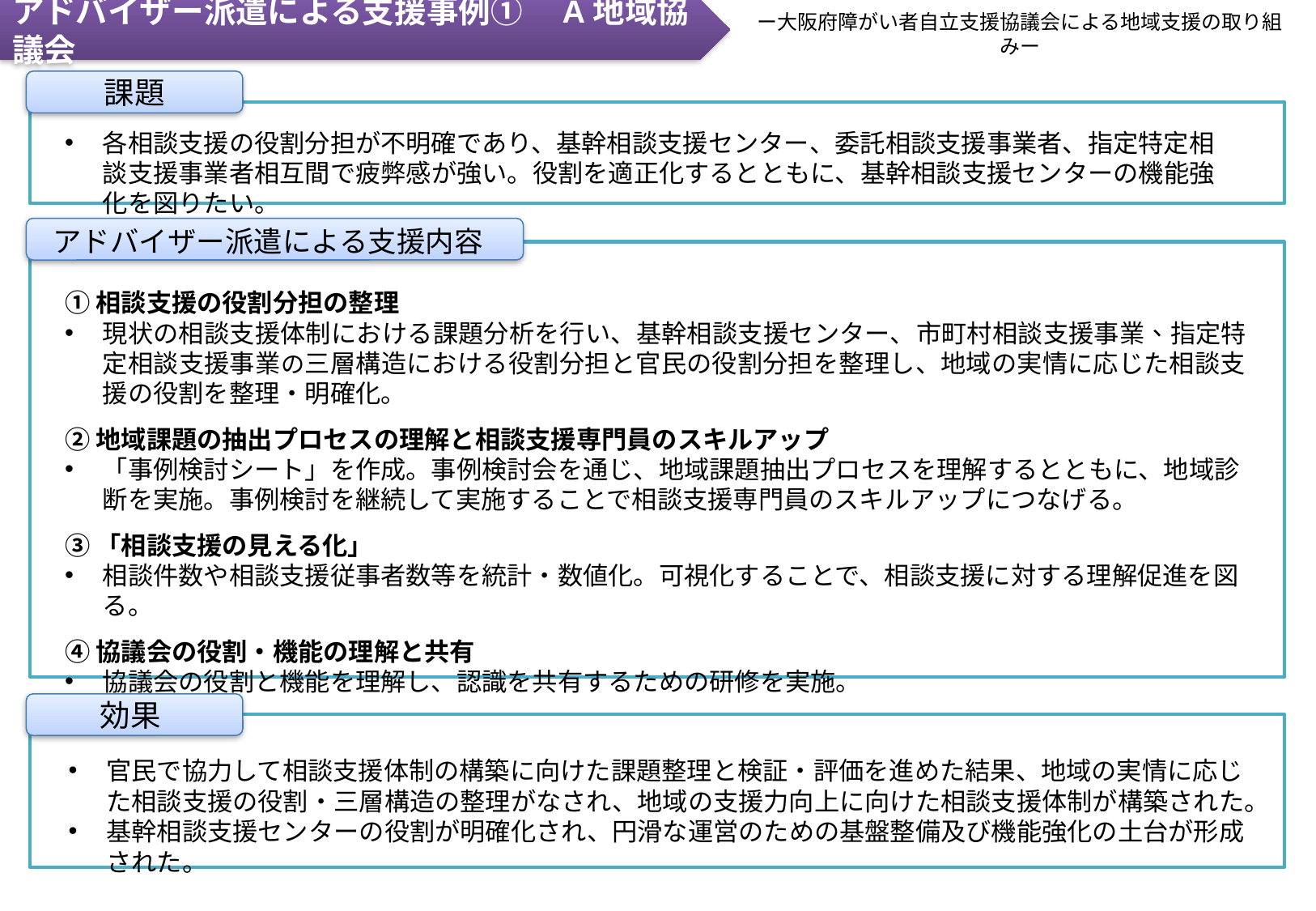

アドバイザー派遣による支援事例①　A地域協議会
ー大阪府障がい者自立支援協議会による地域支援の取り組みー
課題

各相談支援の役割分担が不明確であり、基幹相談支援センター、委託相談支援事業者、指定特定相談支援事業者相互間で疲弊感が強い。役割を適正化するとともに、基幹相談支援センターの機能強化を図りたい。
アドバイザー派遣による支援内容

①相談支援の役割分担の整理
現状の相談支援体制における課題分析を行い、基幹相談支援センター、市町村相談支援事業、指定特定相談支援事業の三層構造における役割分担と官民の役割分担を整理し、地域の実情に応じた相談支援の役割を整理・明確化。
②地域課題の抽出プロセスの理解と相談支援専門員のスキルアップ
「事例検討シート」を作成。事例検討会を通じ、地域課題抽出プロセスを理解するとともに、地域診断を実施。事例検討を継続して実施することで相談支援専門員のスキルアップにつなげる。
③「相談支援の見える化」
相談件数や相談支援従事者数等を統計・数値化。可視化することで、相談支援に対する理解促進を図る。
④協議会の役割・機能の理解と共有
協議会の役割と機能を理解し、認識を共有するための研修を実施。

効果

官民で協力して相談支援体制の構築に向けた課題整理と検証・評価を進めた結果、地域の実情に応じた相談支援の役割・三層構造の整理がなされ、地域の支援力向上に向けた相談支援体制が構築された。
基幹相談支援センターの役割が明確化され、円滑な運営のための基盤整備及び機能強化の土台が形成された。